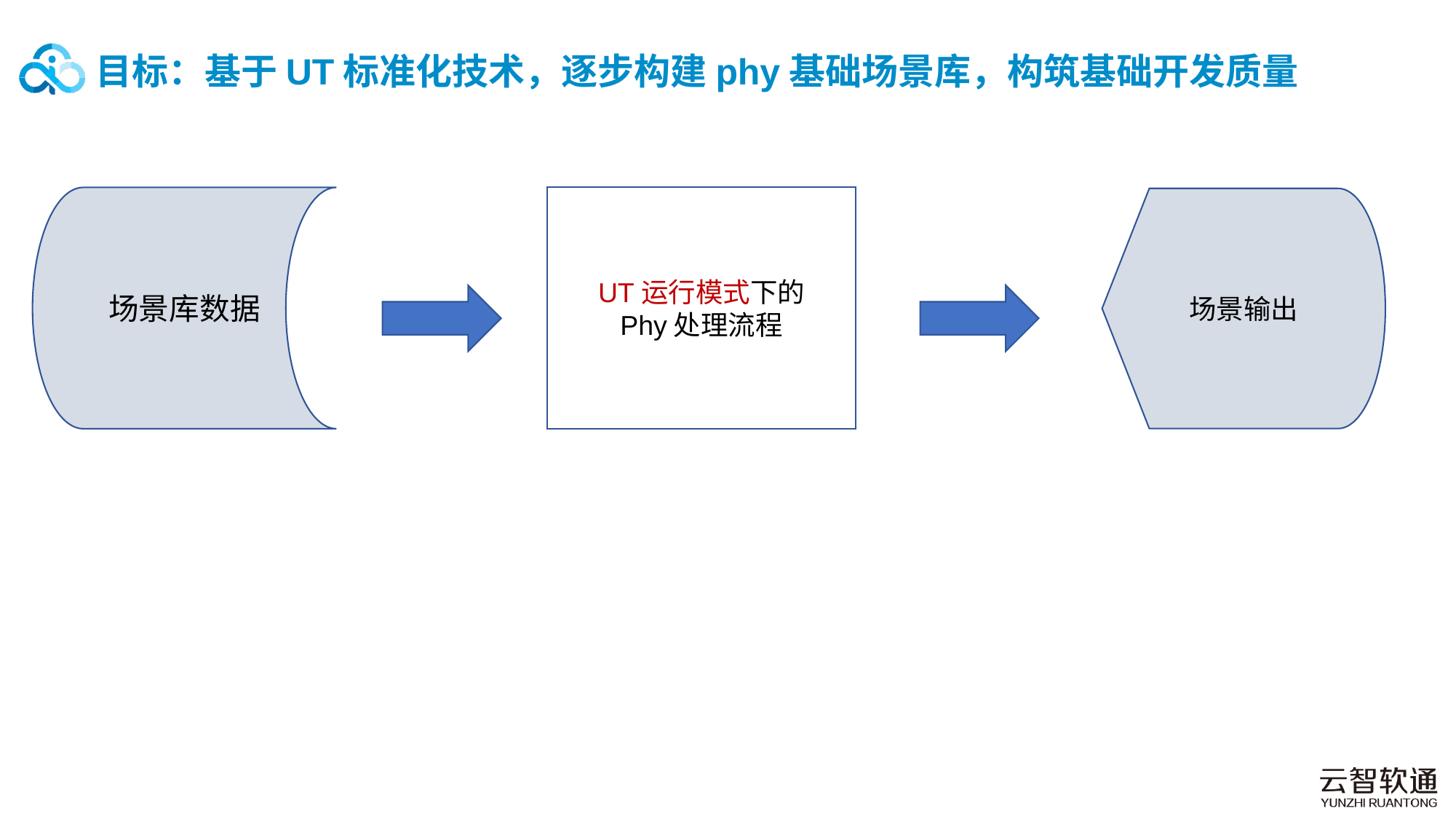

# 目标：基于UT标准化技术，逐步构建phy基础场景库，构筑基础开发质量
UT运行模式下的
Phy处理流程
场景库数据
场景输出